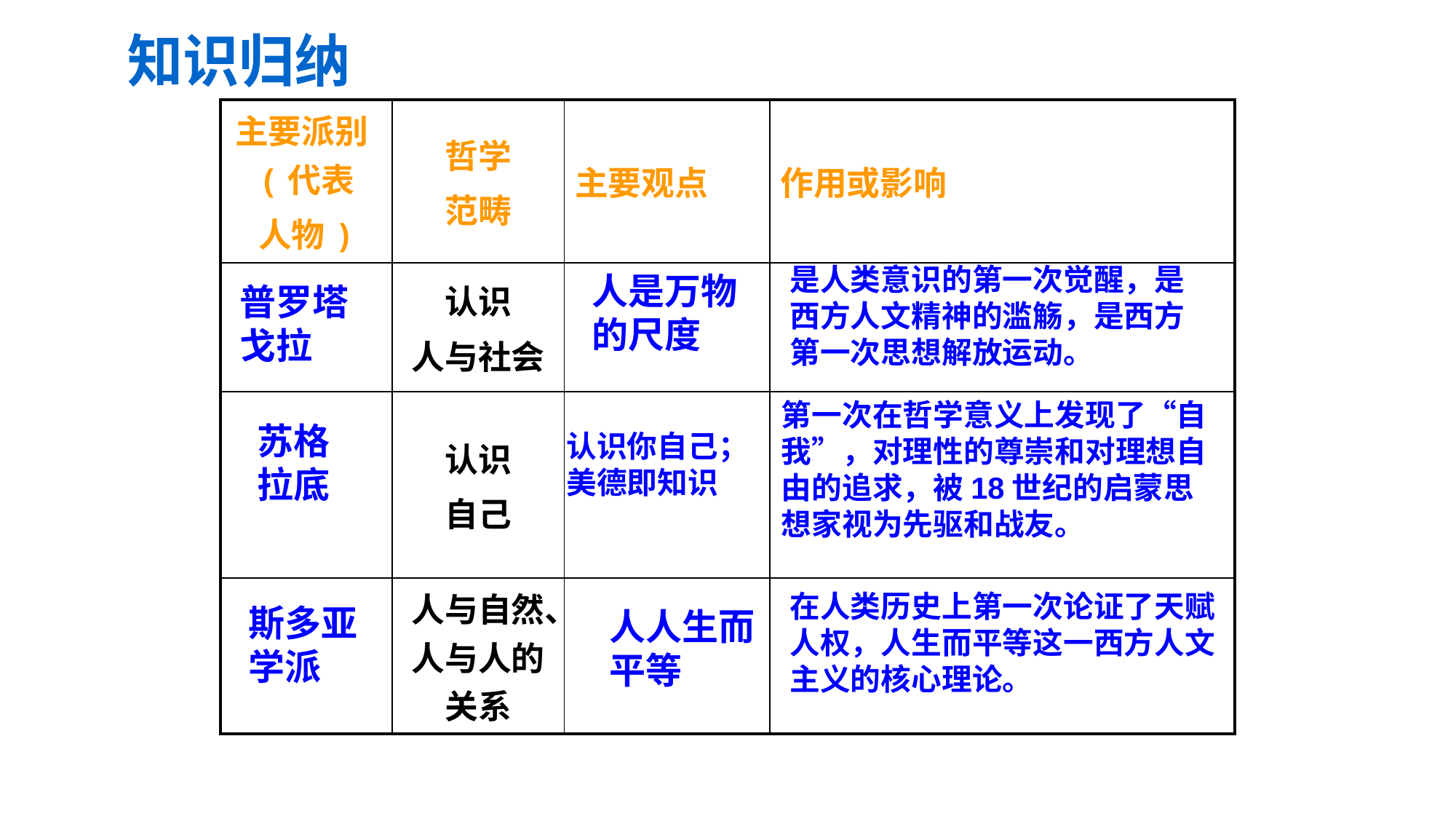

知识归纳
| 主要派别(代表 人物) | 哲学 范畴 | 主要观点 | 作用或影响 |
| --- | --- | --- | --- |
|  | 认识 人与社会 |  |  |
|  | 认识 自己 |  |  |
|  | 人与自然、人与人的关系 |  |  |
是人类意识的第一次觉醒，是西方人文精神的滥觞，是西方第一次思想解放运动。
人是万物的尺度
普罗塔戈拉
第一次在哲学意义上发现了“自我”，对理性的尊崇和对理想自由的追求，被18世纪的启蒙思想家视为先驱和战友。
苏格
拉底
认识你自己；
美德即知识
在人类历史上第一次论证了天赋人权，人生而平等这一西方人文主义的核心理论。
斯多亚学派
人人生而平等